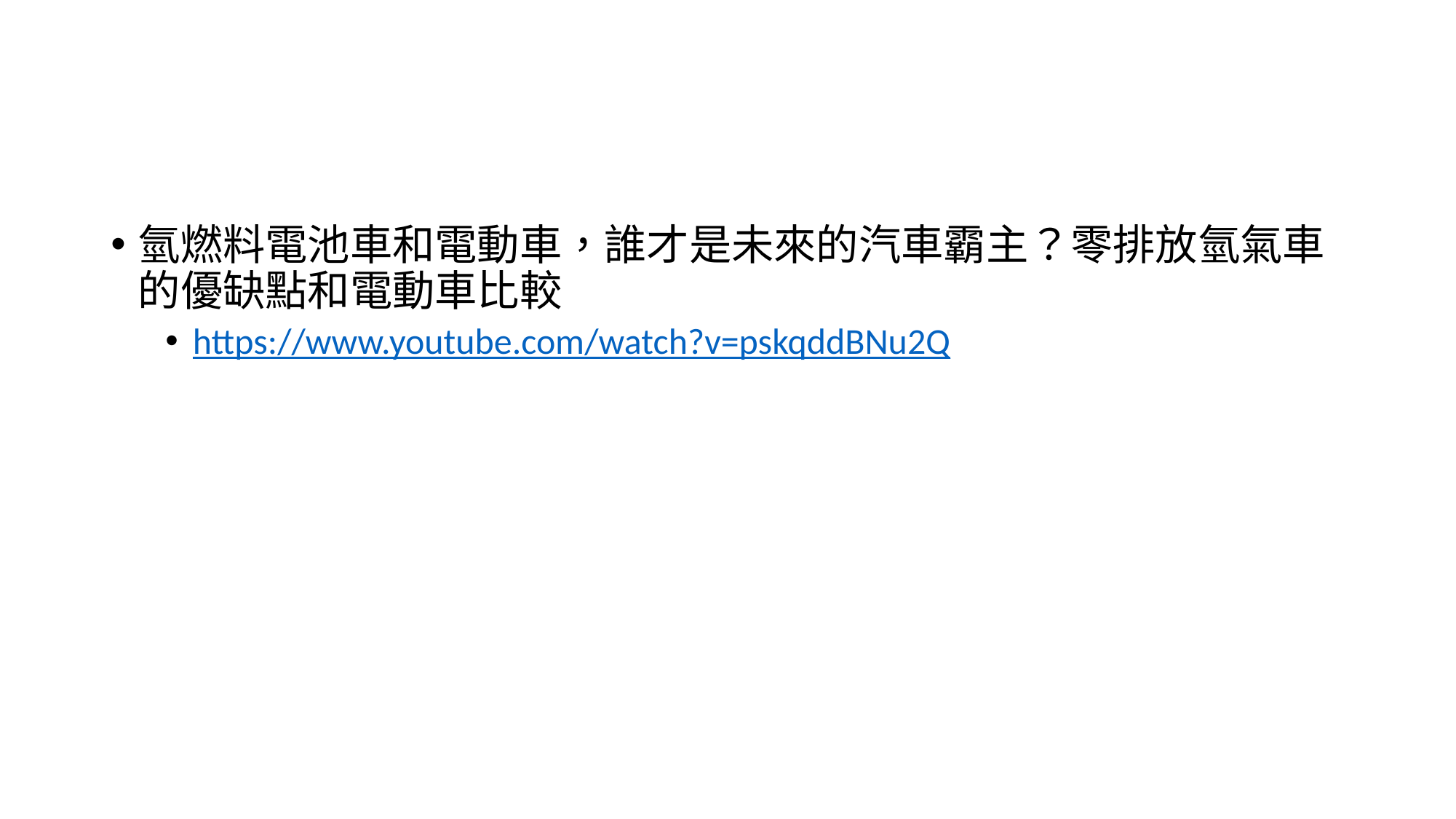

#
氫燃料電池車和電動車，誰才是未來的汽車霸主？零排放氫氣車的優缺點和電動車比較
https://www.youtube.com/watch?v=pskqddBNu2Q